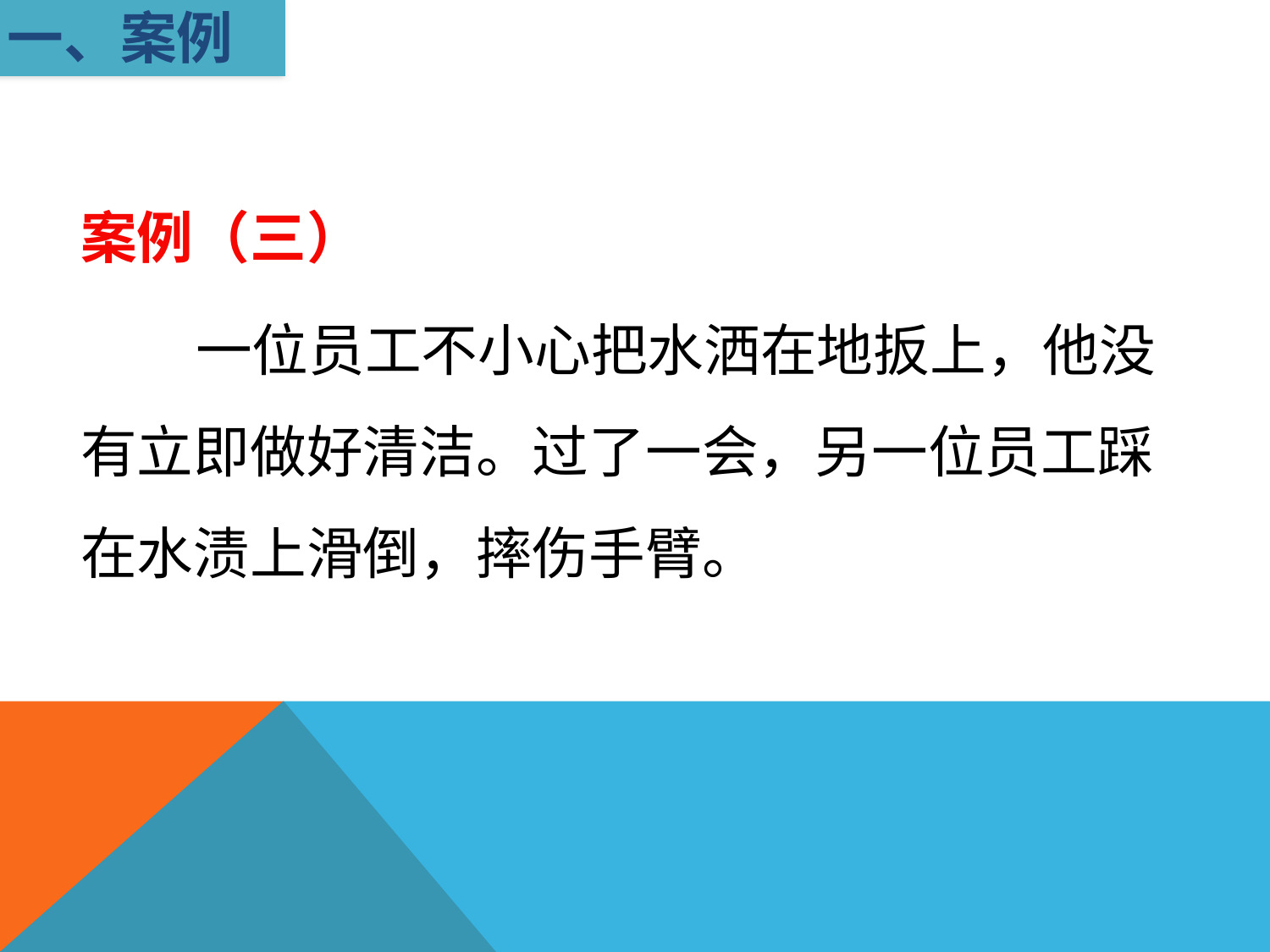

一、案例

案例（三）
        一位员工不小心把水洒在地扳上，他没有立即做好清洁。过了一会，另一位员工踩在水渍上滑倒，摔伤手臂。